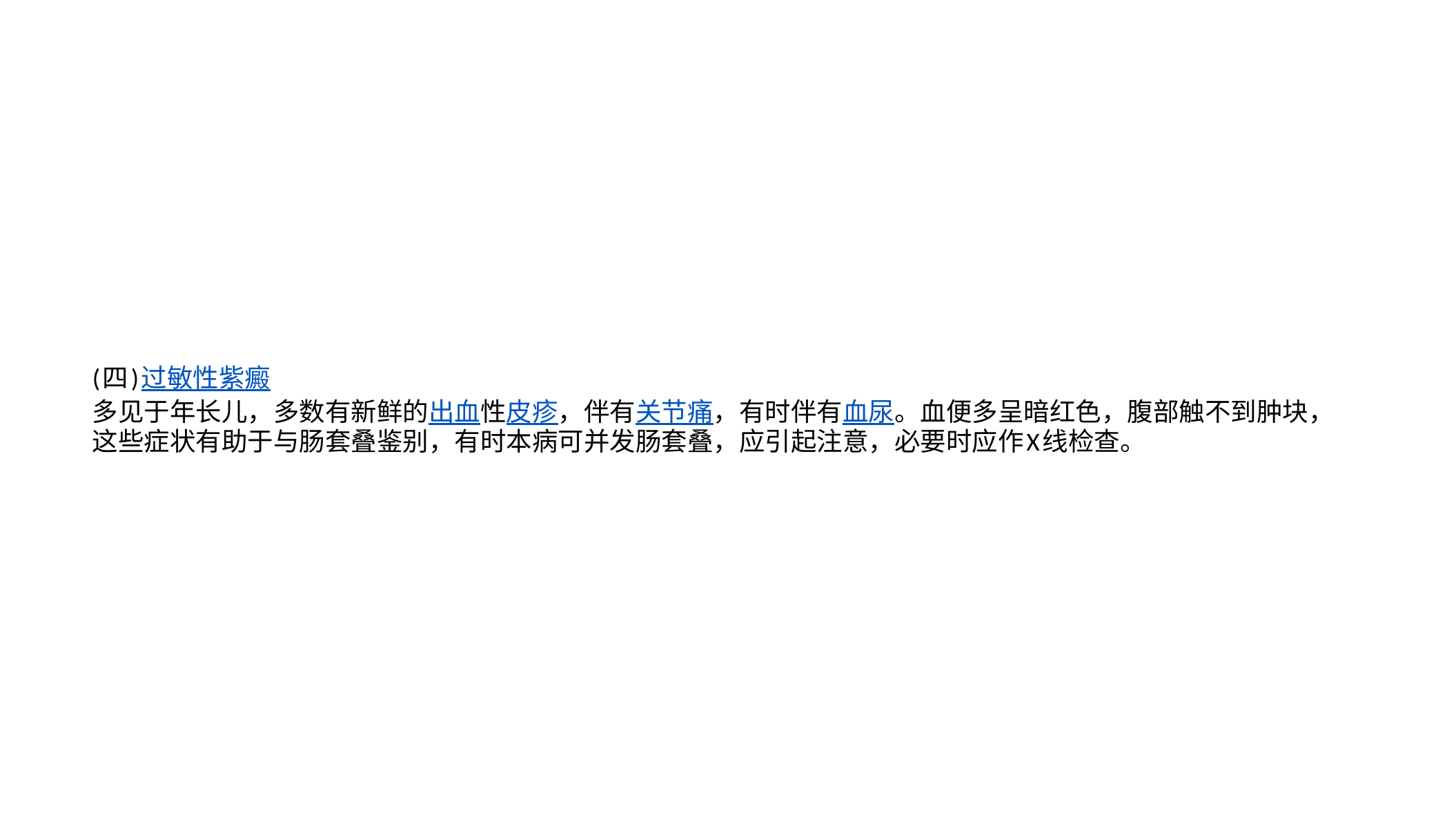

# (四)过敏性紫癜 多见于年长儿，多数有新鲜的出血性皮疹，伴有关节痛，有时伴有血尿。血便多呈暗红色，腹部触不到肿块，这些症状有助于与肠套叠鉴别，有时本病可并发肠套叠，应引起注意，必要时应作X线检查。